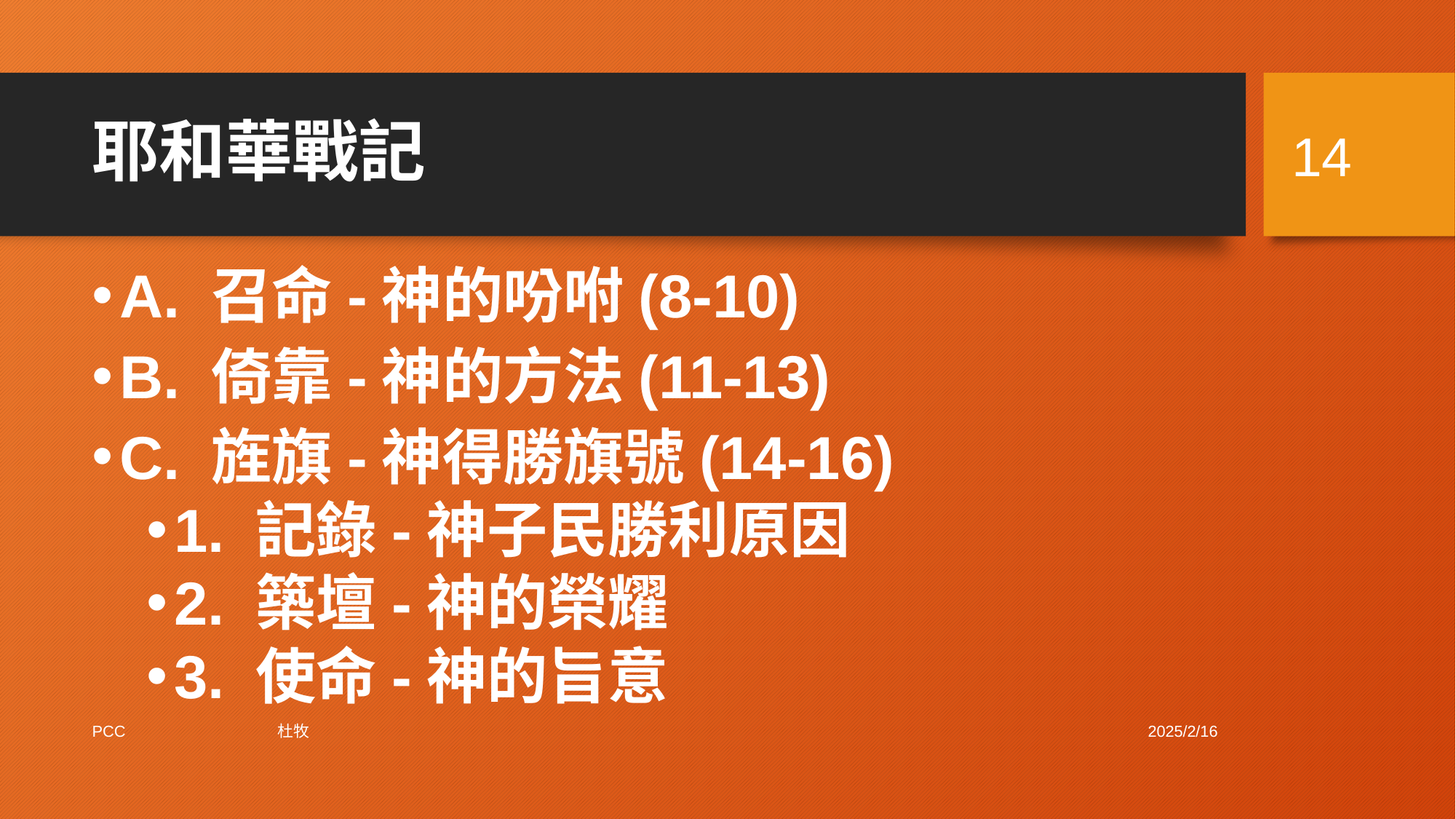

14
# 耶和華戰記
A. 召命-神的吩咐(8-10)
B. 倚靠-神的方法(11-13)
C. 旌旗-神得勝旗號(14-16)
1. 記錄-神子民勝利原因
2. 築壇-神的榮耀
3. 使命-神的旨意
2025/2/16
PCC                                  杜牧